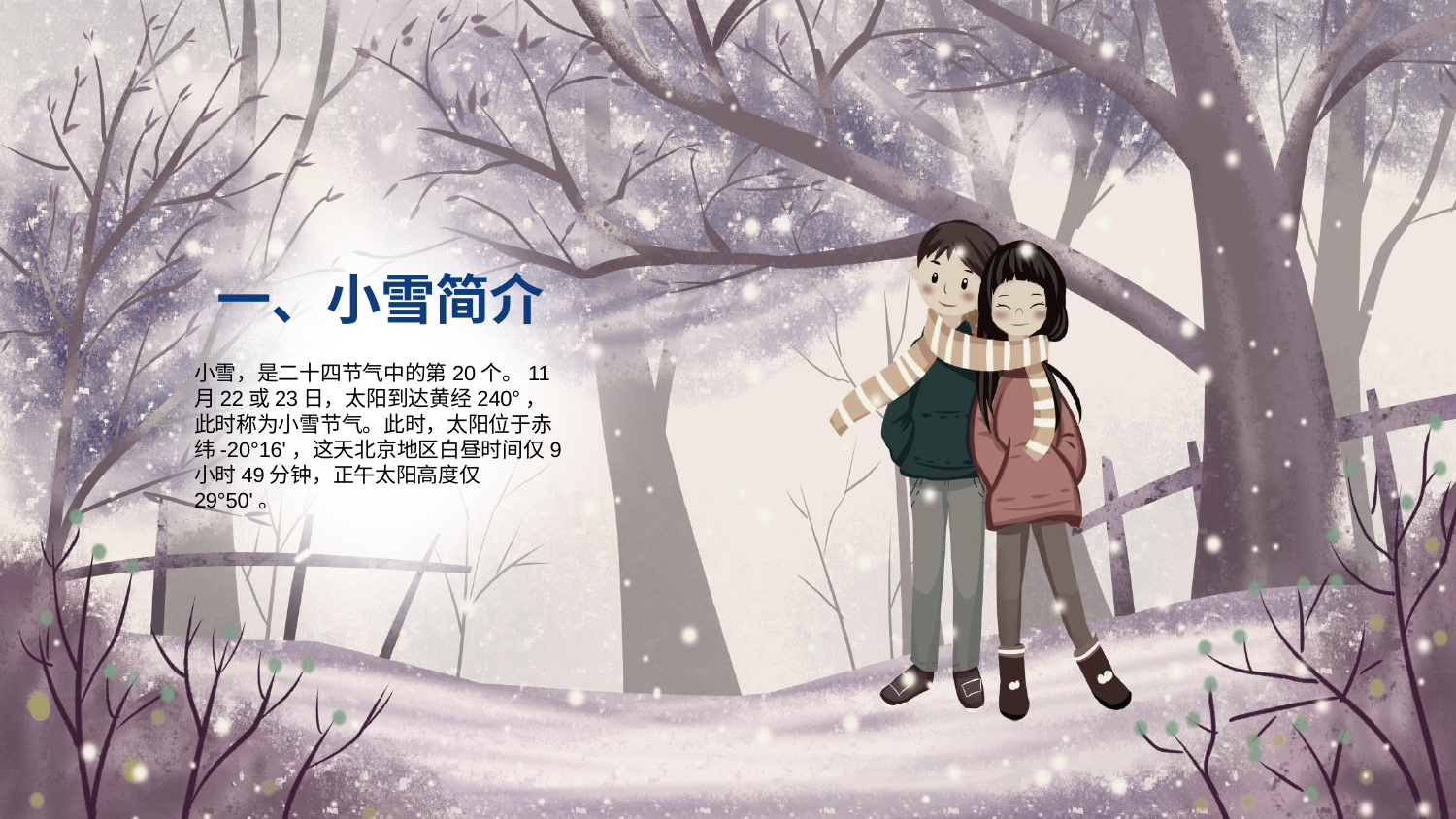

一、小雪简介
小雪，是二十四节气中的第20个。11月22或23日，太阳到达黄经240°，此时称为小雪节气。此时，太阳位于赤纬-20°16'，这天北京地区白昼时间仅9小时49分钟，正午太阳高度仅29°50'。